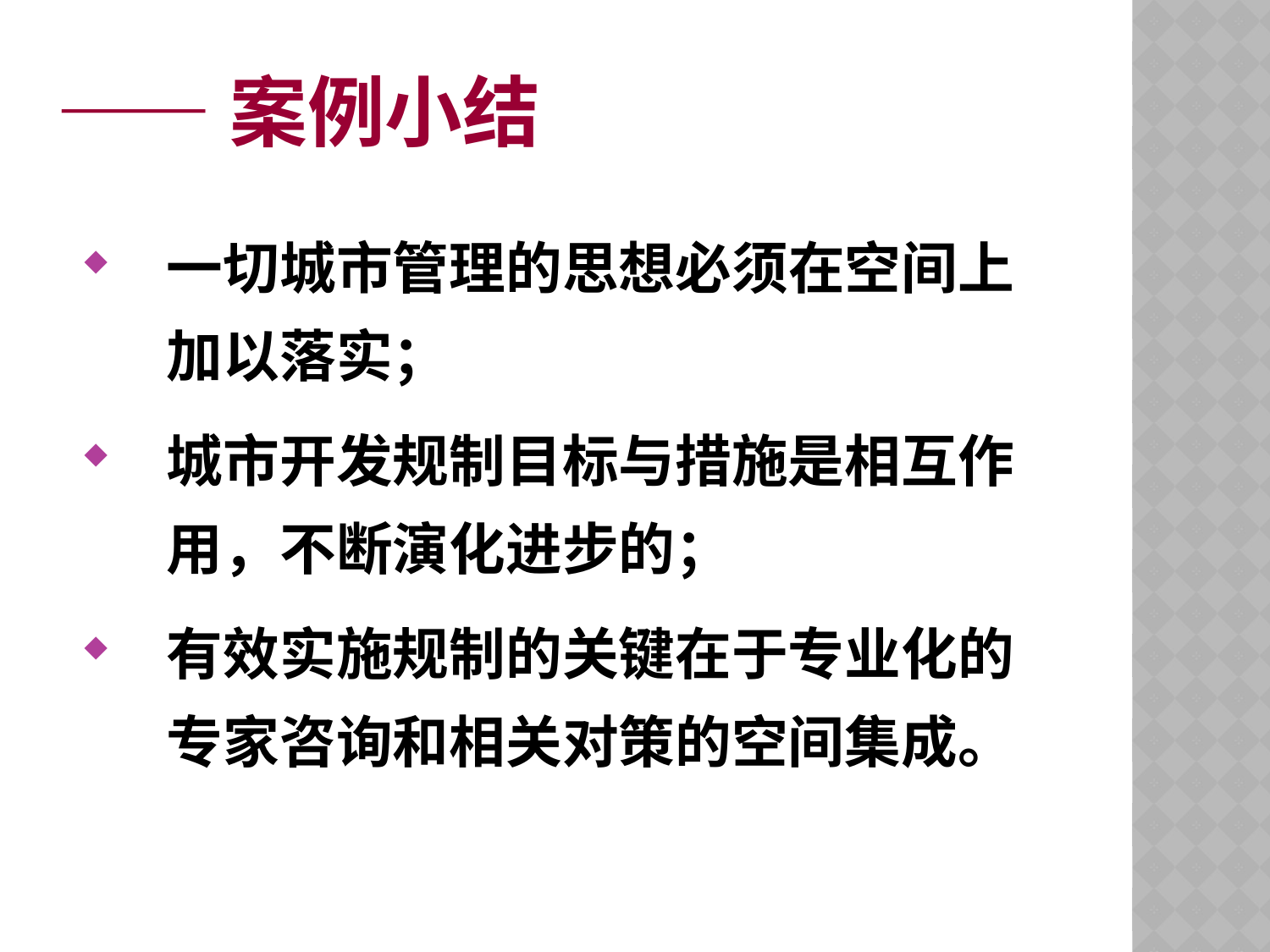

# ——案例小结
一切城市管理的思想必须在空间上加以落实；
城市开发规制目标与措施是相互作用，不断演化进步的；
有效实施规制的关键在于专业化的专家咨询和相关对策的空间集成。